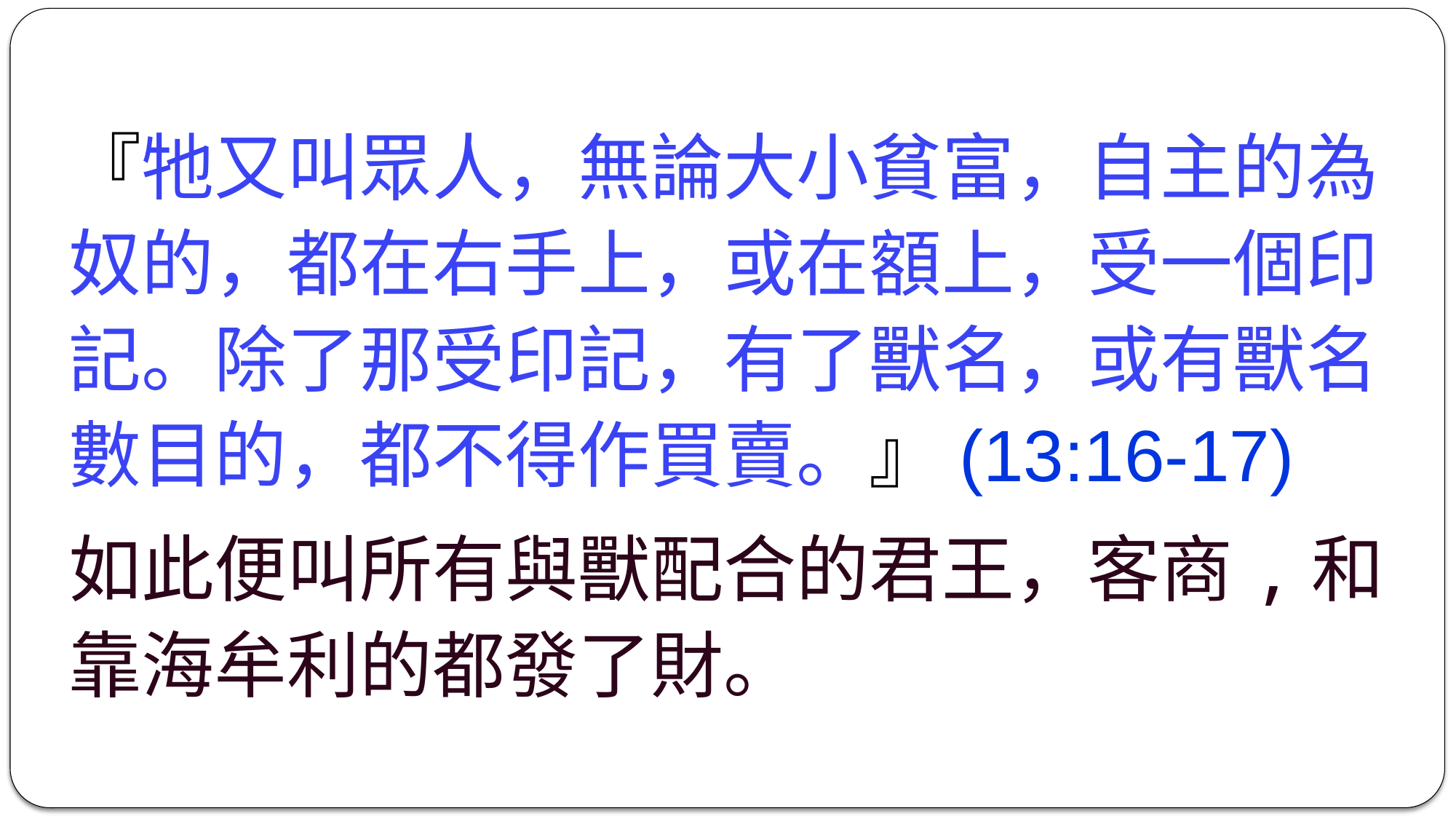

『牠又叫眾人，無論大小貧富，自主的為奴的，都在右手上，或在額上，受一個印記。除了那受印記，有了獸名，或有獸名數目的，都不得作買賣。』(13:16-17)
如此便叫所有與獸配合的君王，客商,和靠海牟利的都發了財。